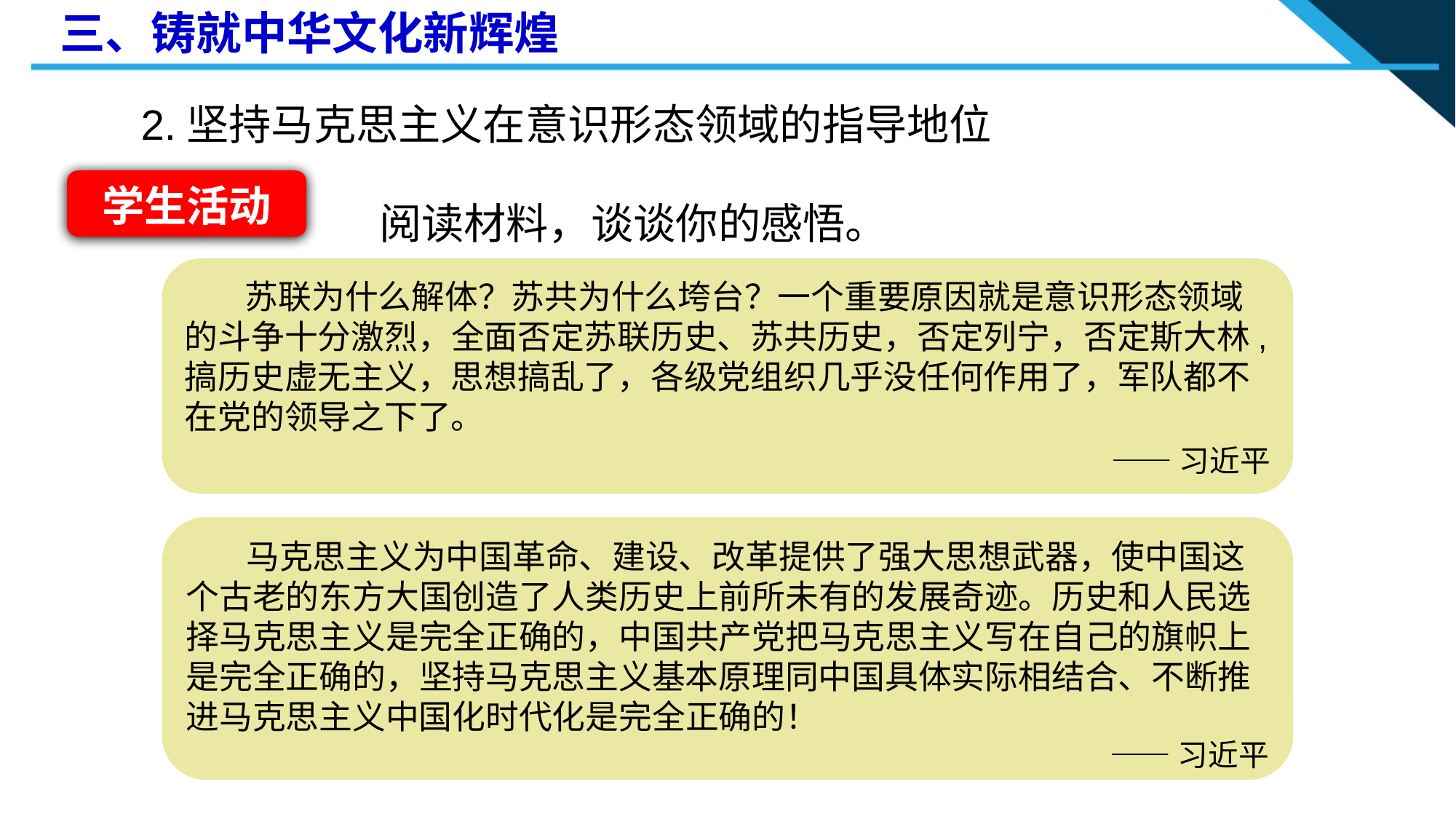

三、铸就中华文化新辉煌
2.坚持马克思主义在意识形态领域的指导地位
学生活动
阅读材料，谈谈你的感悟。
       苏联为什么解体？苏共为什么垮台？一个重要原因就是意识形态领域的斗争十分激烈，全面否定苏联历史、苏共历史，否定列宁，否定斯大林,搞历史虚无主义，思想搞乱了，各级党组织几乎没任何作用了，军队都不在党的领导之下了。
                                                                               ——习近平

       马克思主义为中国革命、建设、改革提供了强大思想武器，使中国这个古老的东方大国创造了人类历史上前所未有的发展奇迹。历史和人民选择马克思主义是完全正确的，中国共产党把马克思主义写在自己的旗帜上是完全正确的，坚持马克思主义基本原理同中国具体实际相结合、不断推进马克思主义中国化时代化是完全正确的！
——习近平